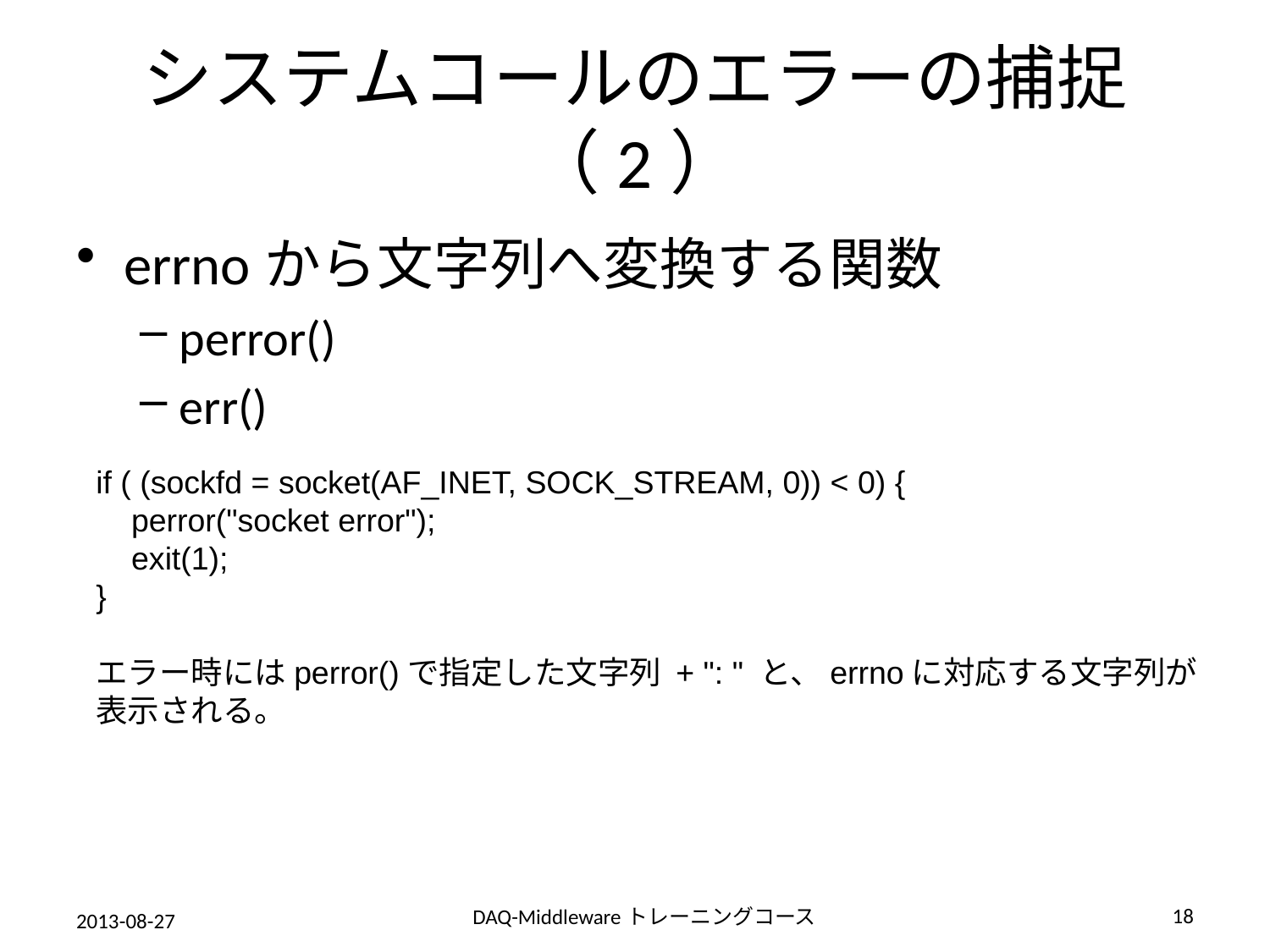

# システムコールのエラーの捕捉（2）
errnoから文字列へ変換する関数
perror()
err()

if ( (sockfd = socket(AF_INET, SOCK_STREAM, 0)) < 0) {
    perror("socket error");
    exit(1);
}

エラー時にはperror()で指定した文字列 + ": " と、errnoに対応する文字列が
表示される。
18
DAQ-Middlewareトレーニングコース
2013-08-27